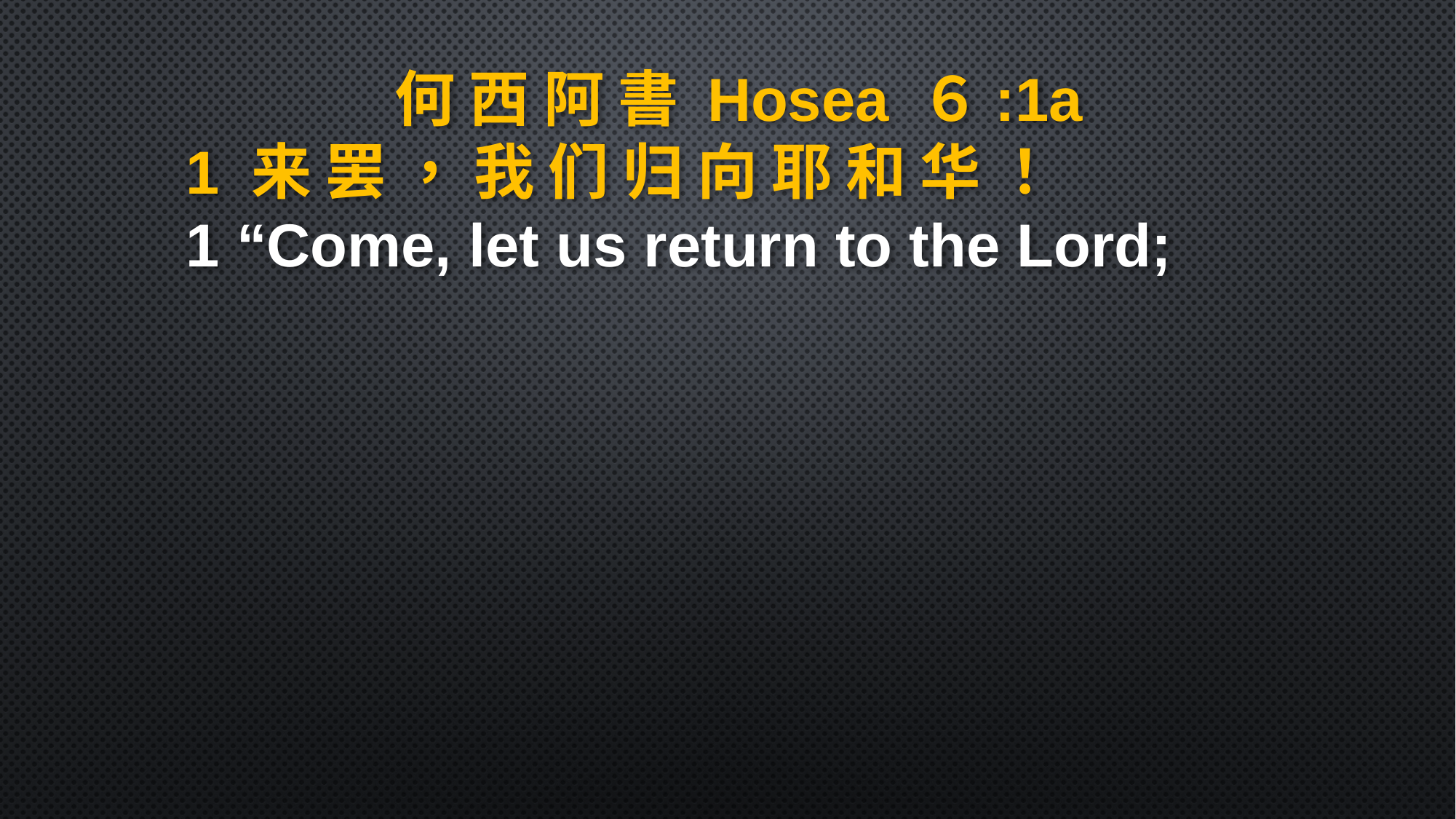

何 西 阿 書 Hosea ６:1a
1 来 罢 ， 我 们 归 向 耶 和 华 ！
1 “Come, let us return to the Lord;